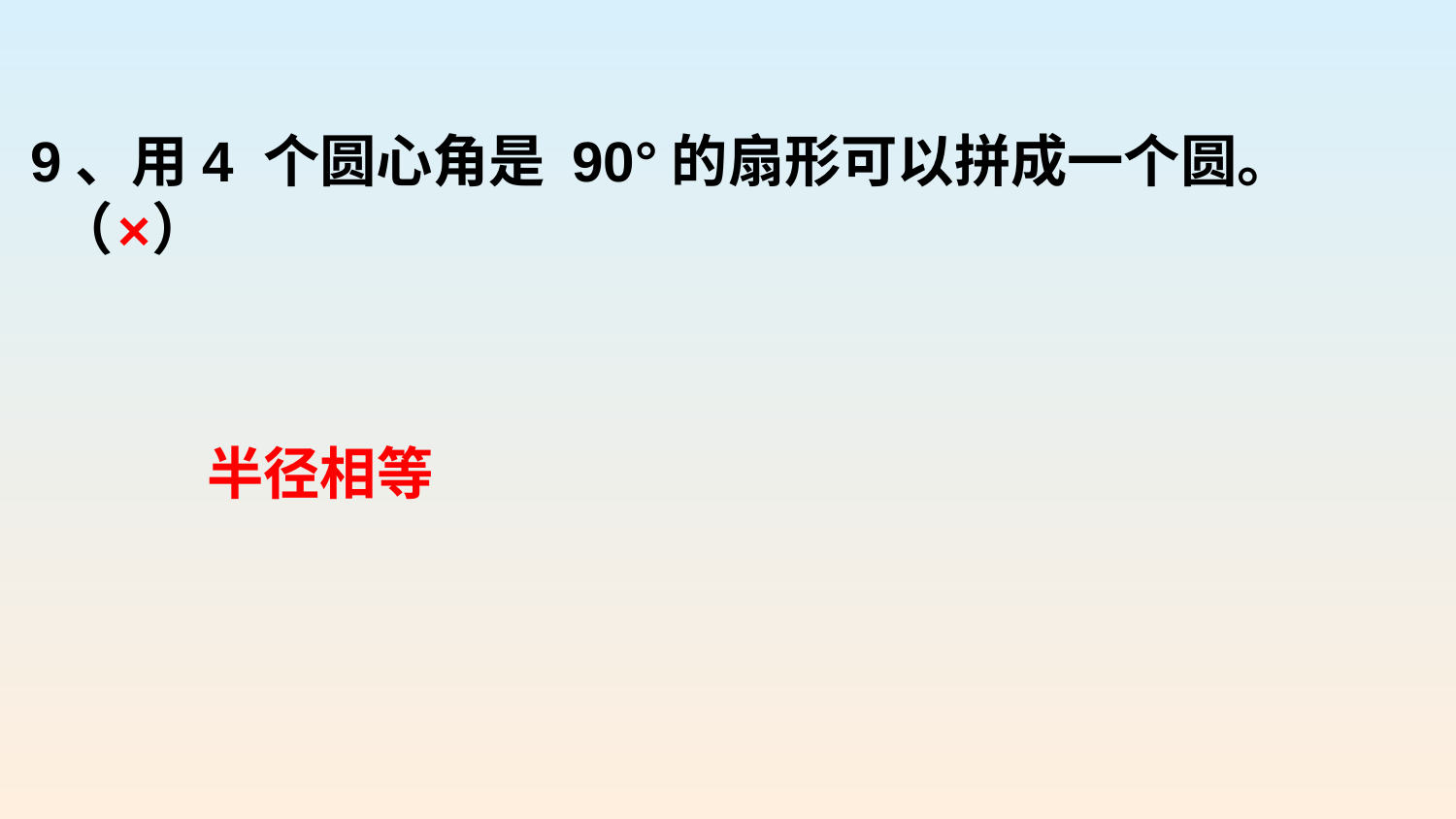

9、用4 个圆心角是 90°的扇形可以拼成一个圆。
 （   ）
×
半径相等